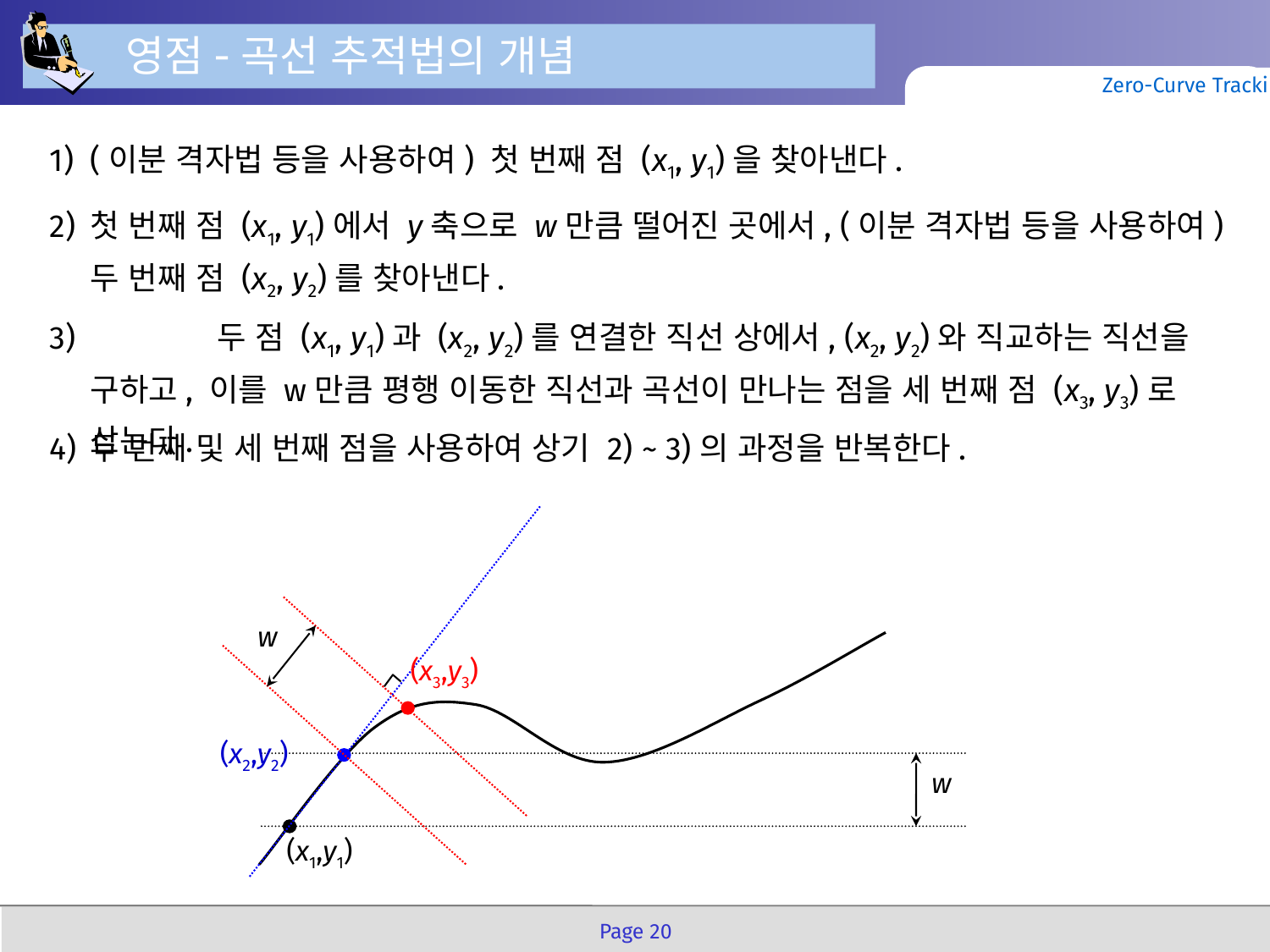

영점-곡선 추적법의 개념
Zero-Curve Tracking
1)	(이분 격자법 등을 사용하여) 첫 번째 점 (x1, y1)을 찾아낸다.
2)	첫 번째 점 (x1, y1)에서 y축으로 w만큼 떨어진 곳에서, (이분 격자법 등을 사용하여) 두 번째 점 (x2, y2)를 찾아낸다.
3)		두 점 (x1, y1)과 (x2, y2)를 연결한 직선 상에서, (x2, y2)와 직교하는 직선을 구하고, 이를 w만큼 평행 이동한 직선과 곡선이 만나는 점을 세 번째 점 (x3, y3)로 삼는다.
4)	두 번째 및 세 번째 점을 사용하여 상기 2) ~ 3)의 과정을 반복한다.

w

(x3,y3)

(x2,y2)

w

(x1,y1)
Page 20